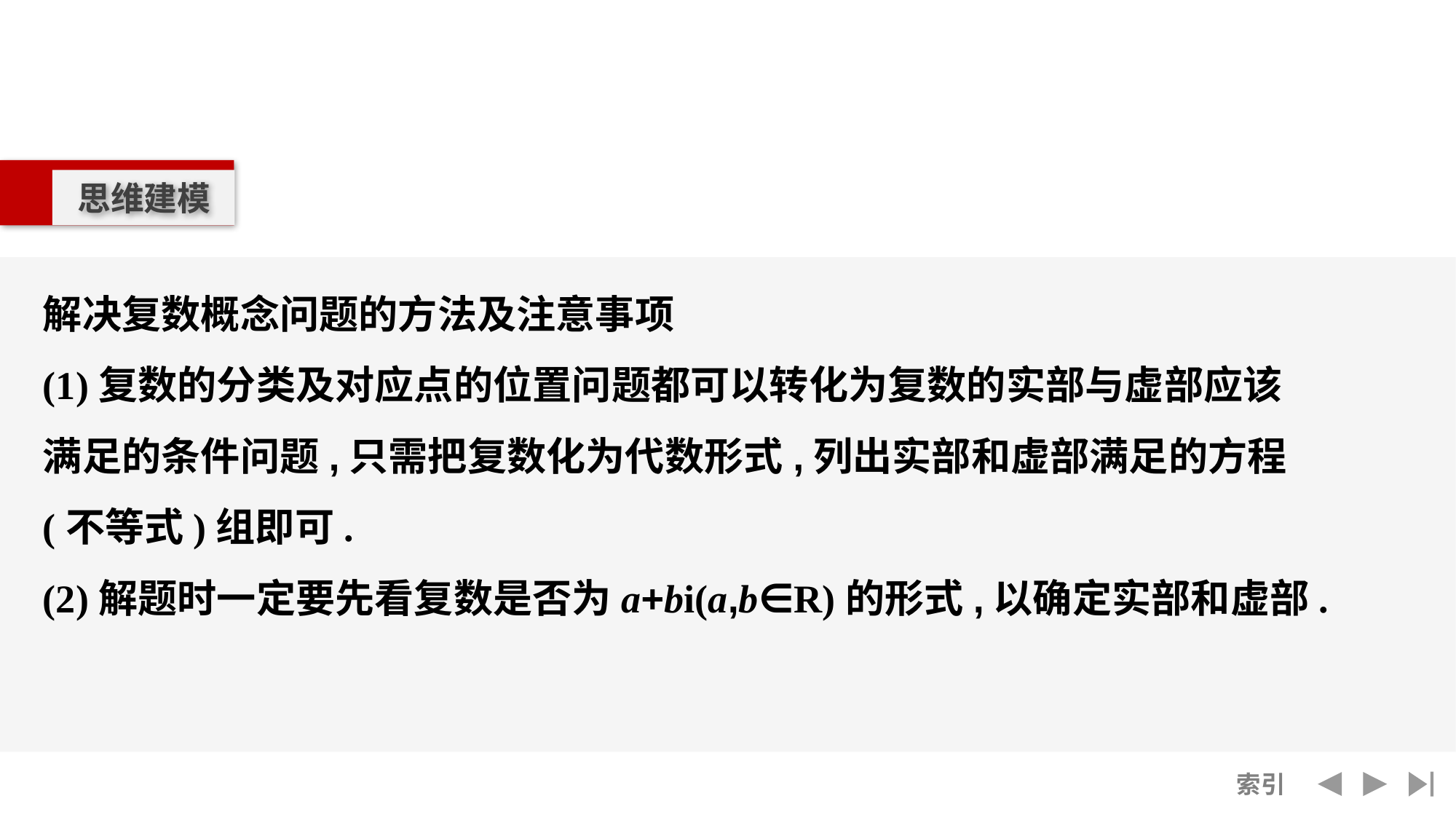

思维建模

解决复数概念问题的方法及注意事项
(1)复数的分类及对应点的位置问题都可以转化为复数的实部与虚部应该满足的条件问题,只需把复数化为代数形式,列出实部和虚部满足的方程(不等式)组即可.
(2)解题时一定要先看复数是否为a+bi(a,b∈R)的形式,以确定实部和虚部.